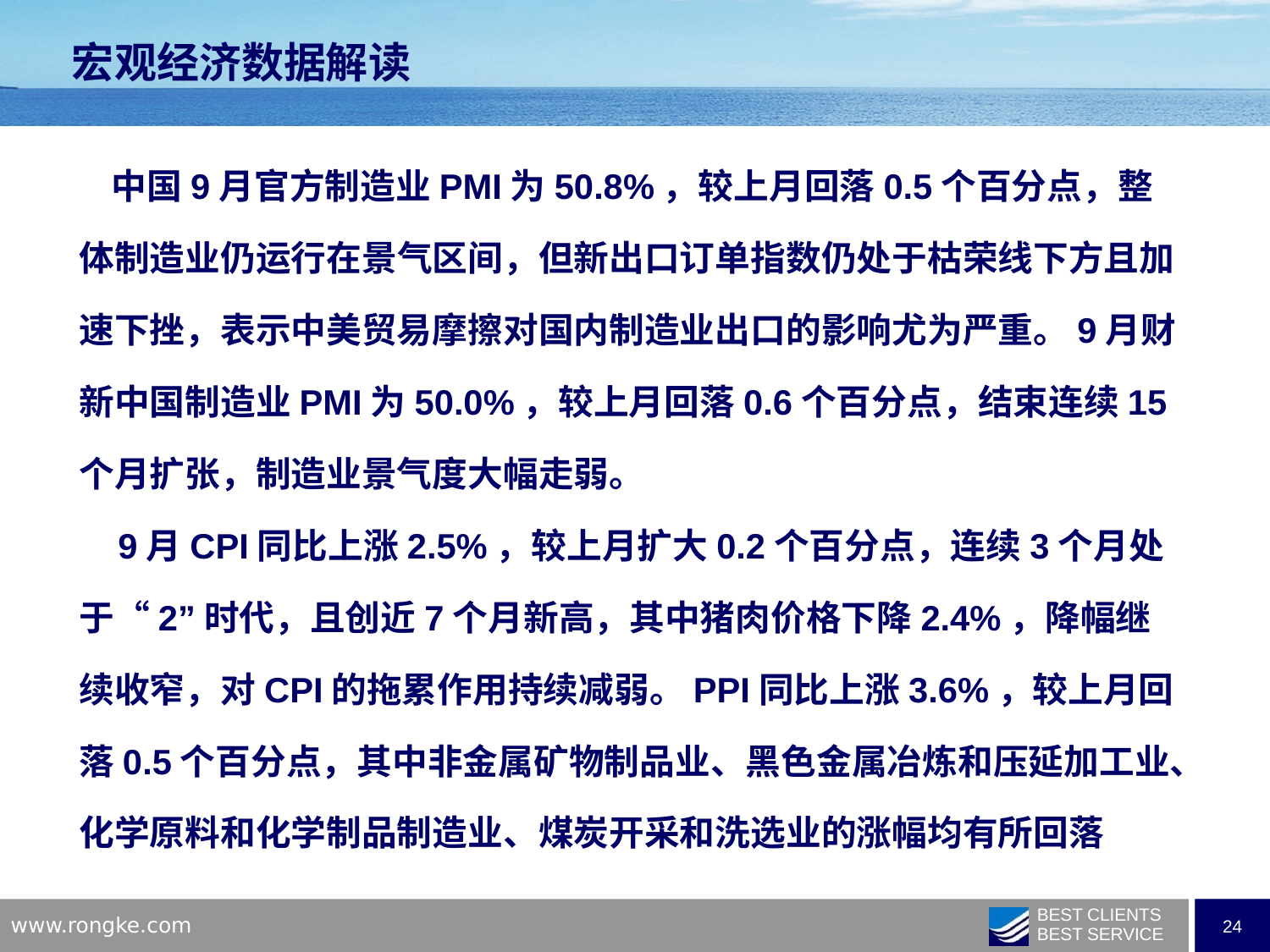

宏观经济数据解读
   中国9月官方制造业PMI为50.8%，较上月回落0.5个百分点，整体制造业仍运行在景气区间，但新出口订单指数仍处于枯荣线下方且加速下挫，表示中美贸易摩擦对国内制造业出口的影响尤为严重。9月财新中国制造业PMI为50.0%，较上月回落0.6个百分点，结束连续15个月扩张，制造业景气度大幅走弱。
    9月CPI同比上涨2.5%，较上月扩大0.2个百分点，连续3个月处于“2”时代，且创近7个月新高，其中猪肉价格下降2.4%，降幅继续收窄，对CPI的拖累作用持续减弱。PPI同比上涨3.6%，较上月回落0.5个百分点，其中非金属矿物制品业、黑色金属冶炼和压延加工业、化学原料和化学制品制造业、煤炭开采和洗选业的涨幅均有所回落